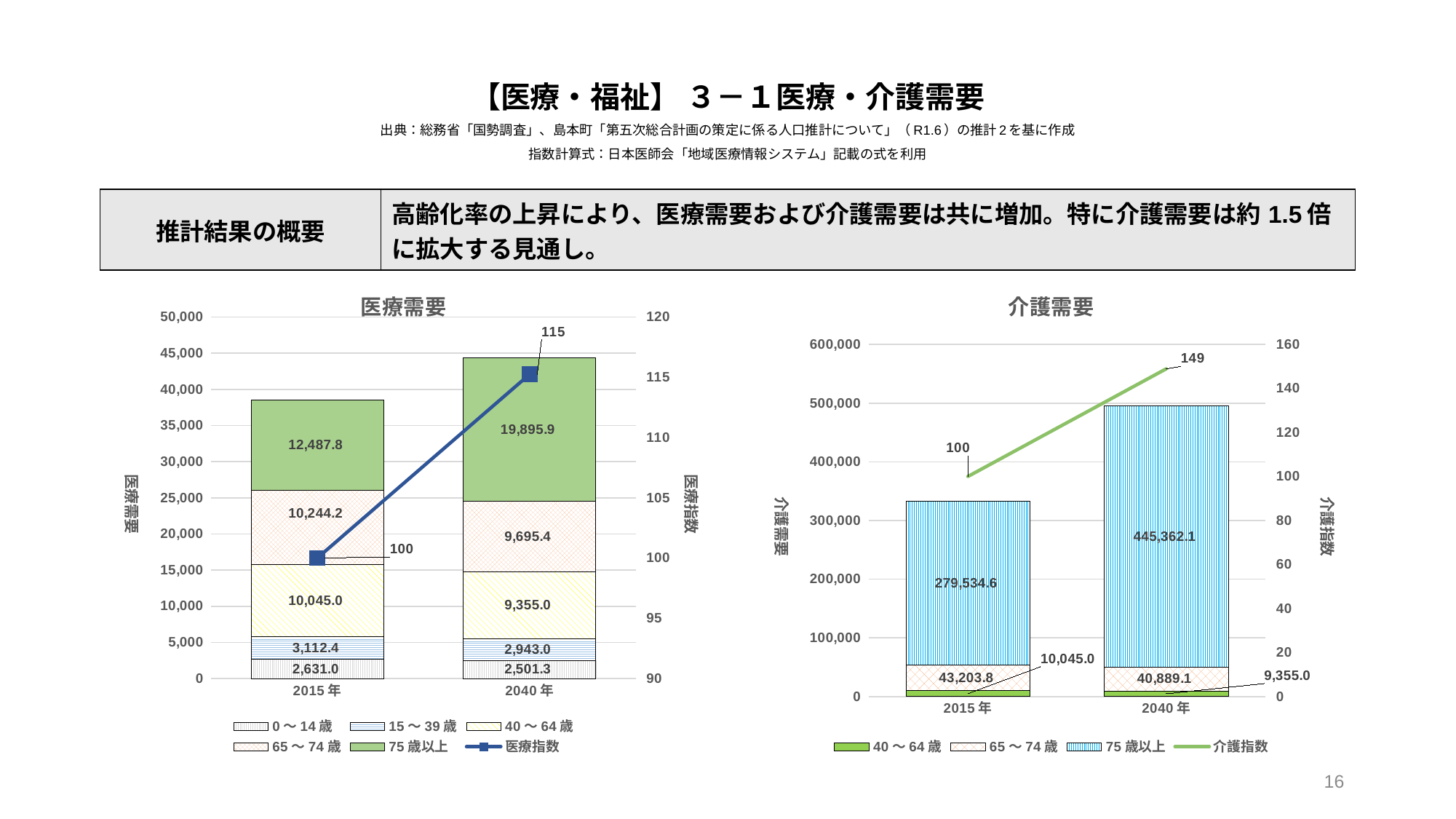

# 【医療・福祉】 ３－１医療・介護需要 出典：総務省「国勢調査」、島本町「第五次総合計画の策定に係る人口推計について」（R1.6）の推計2を基に作成 指数計算式：日本医師会「地域医療情報システム」記載の式を利用
| 推計結果の概要 | 高齢化率の上昇により、医療需要および介護需要は共に増加。特に介護需要は約1.5倍に拡大する見通し。 |
| --- | --- |

### Chart: 医療需要

| Category | 0～14歳 | 15～39歳 | 40～64歳 | 65～74歳 | 75歳以上 | 医療指数 |
|---|---|---|---|---|---|---|
| 2015年 | 2631.0 | 3112.4 | 10045.0 | 10244.199999999999 | 12487.8 | 100.0 |
| 2040年 | 2501.3177936125508 | 2943.039106878572 | 9355.042471948287 | 9695.351952469924 | 19895.902334034527 | 115.23933723155488 |

### Chart: 介護需要

| Category | 40～64歳 | 65～74歳 | 75歳以上 | 介護指数 |
|---|---|---|---|---|
| 2015年 | 10045.0 | 43203.799999999996 | 279534.6 | 100.0 |
| 2040年 | 9355.042471948287 | 40889.09301693837 | 445362.1214772344 | 148.9275778077035 |
16